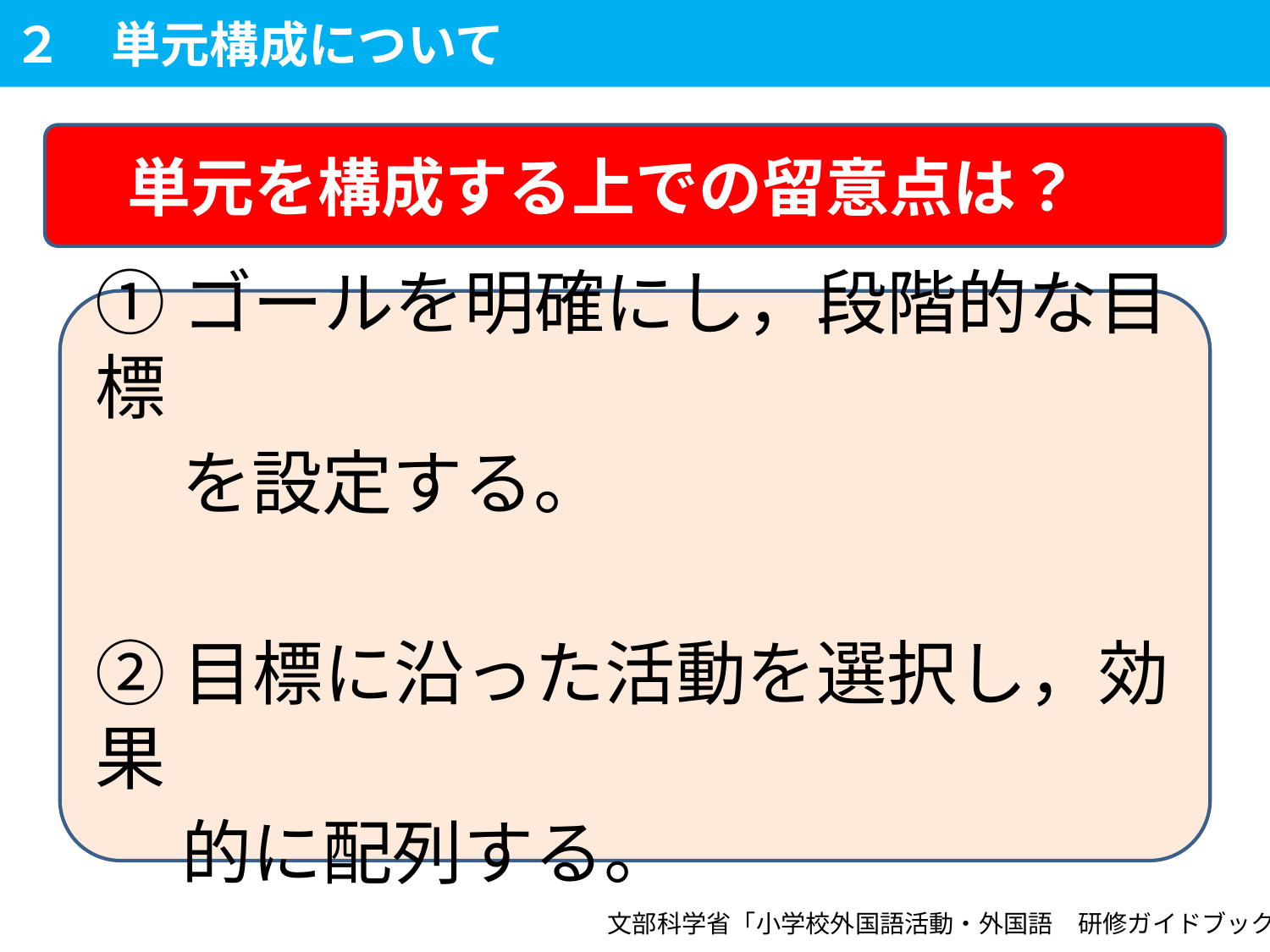

# ２　単元構成について
単元を構成する上での留意点は？
①ゴールを明確にし，段階的な目標
　 を設定する。

②目標に沿った活動を選択し，効果
　 的に配列する。
文部科学省「小学校外国語活動・外国語　研修ガイドブック」